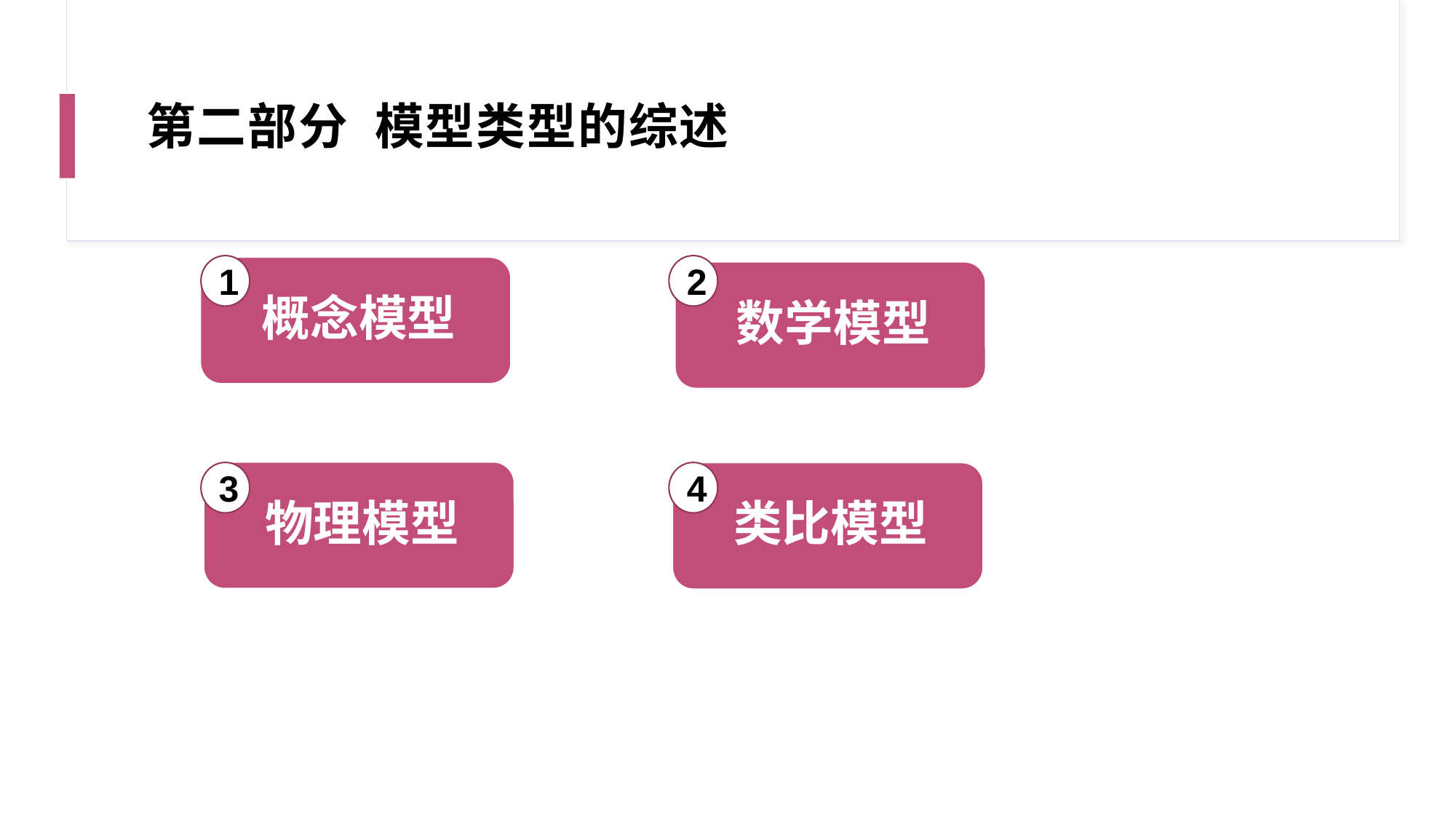

# 第二部分  模型类型的综述
概念模型
数学模型
物理模型
类比模型
1
2
3
4